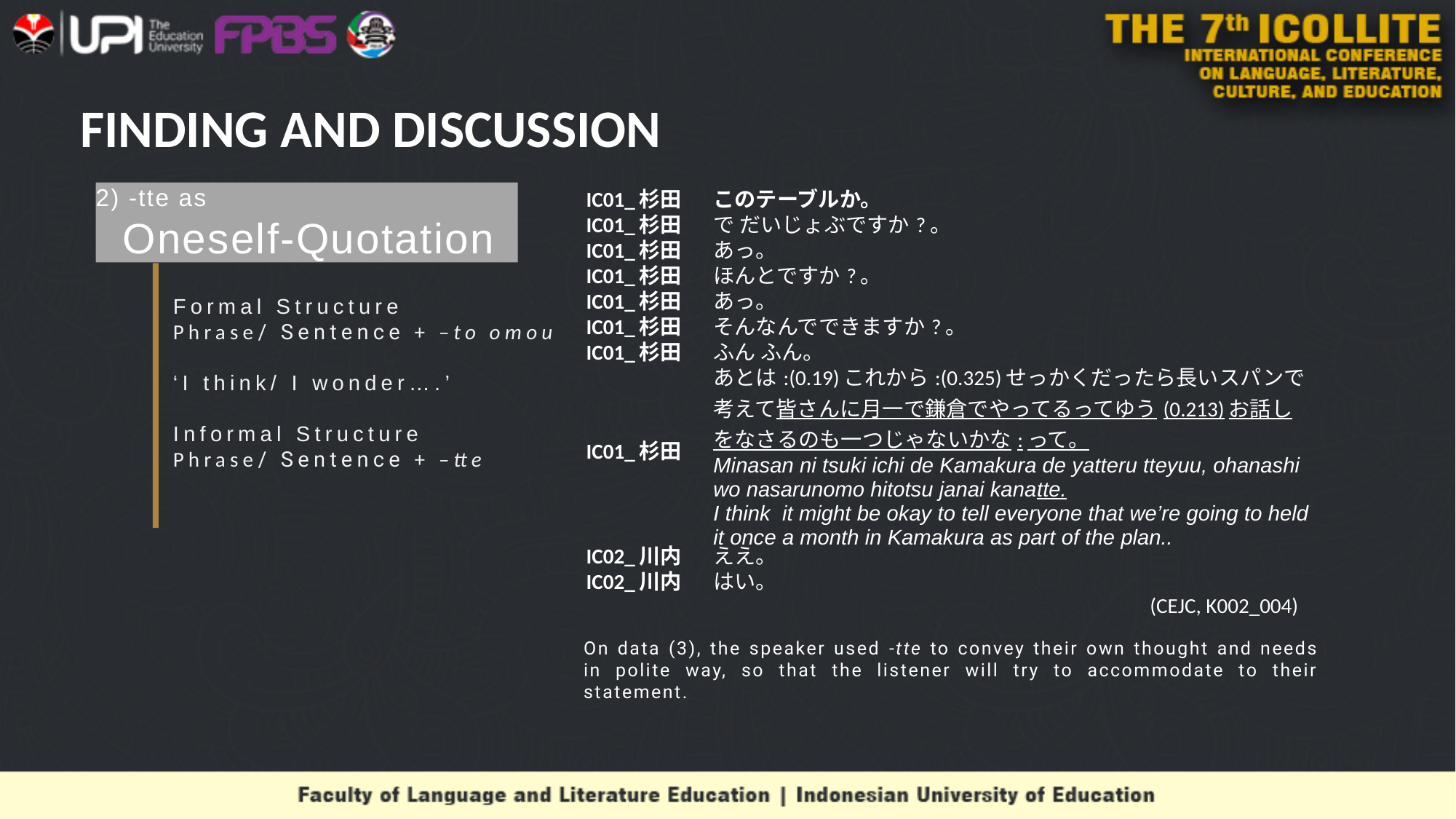

# FINDING AND DISCUSSION
2) -tte as
  Oneself-Quotation
| IC01\_杉田 | このテーブルか。 |
| --- | --- |
| IC01\_杉田 | で だいじょぶですか?。 |
| IC01\_杉田 | あっ。 |
| IC01\_杉田 | ほんとですか?。 |
| IC01\_杉田 | あっ。 |
| IC01\_杉田 | そんなんでできますか?。 |
| IC01\_杉田 | ふん ふん。 |
| IC01\_杉田 | あとは:(0.19)これから:(0.325)せっかくだったら長いスパンで考えて皆さんに月一で鎌倉でやってるってゆう(0.213)お話しをなさるのも一つじゃないかな:って。 Minasan ni tsuki ichi de Kamakura de yatteru tteyuu, ohanashi wo nasarunomo hitotsu janai kanatte. I think it might be okay to tell everyone that we’re going to held it once a month in Kamakura as part of the plan.. |
| IC02\_川内 | ええ。 |
| IC02\_川内 | はい。 |

Formal Structure
Phrase/ Sentence + –to omou
‘I think/ I wonder….’

Informal Structure
Phrase/ Sentence + –tte

(CEJC, K002_004)
On data (3), the speaker used -tte to convey their own thought and needs in polite way, so that the listener will try to accommodate to their statement.